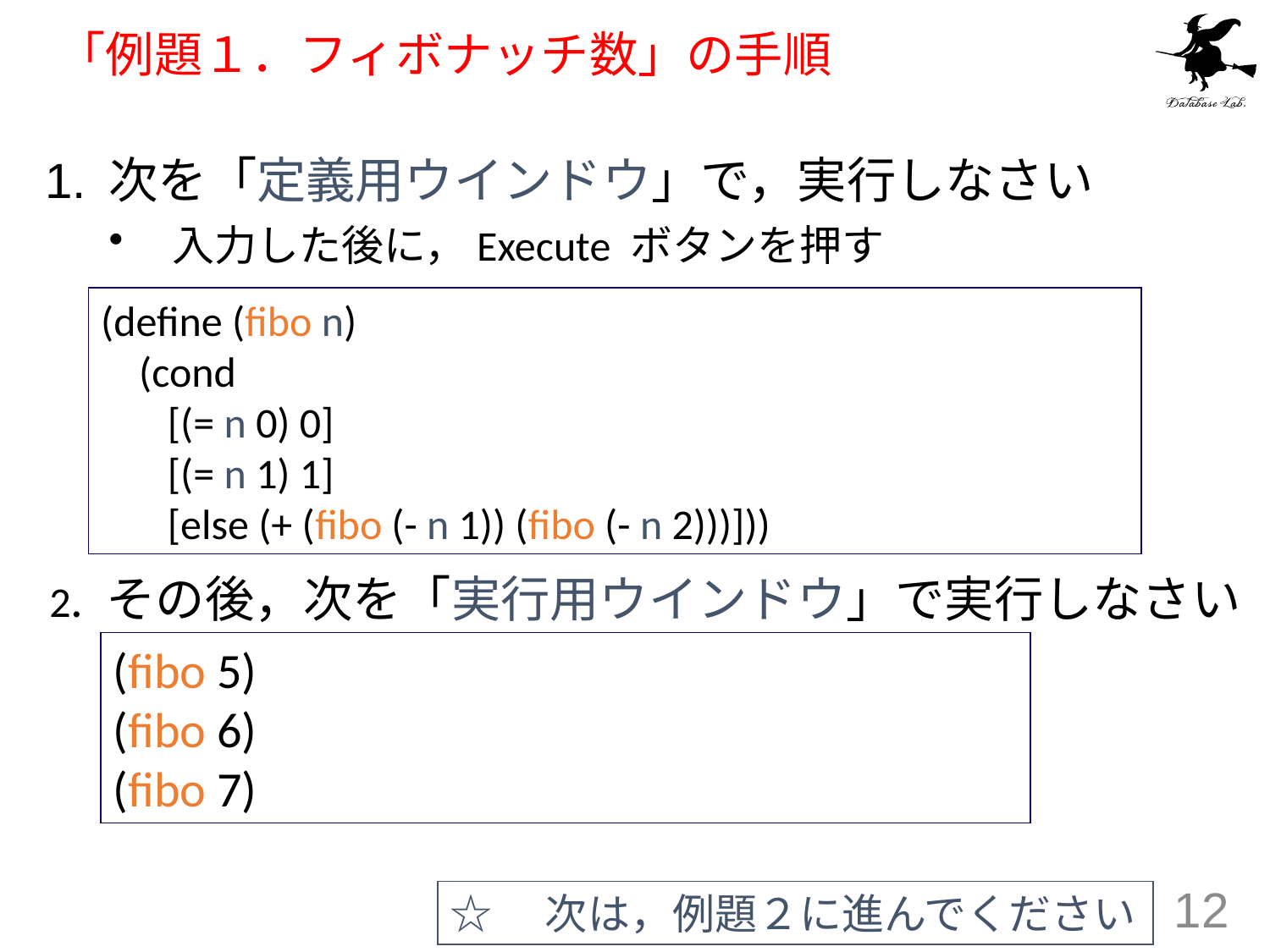

# 「例題１．フィボナッチ数」の手順
次を「定義用ウインドウ」で，実行しなさい
入力した後に，Execute ボタンを押す
(define (fibo n)
    (cond
       [(= n 0) 0]
       [(= n 1) 1]
       [else (+ (fibo (- n 1)) (fibo (- n 2)))]))
2. その後，次を「実行用ウインドウ」で実行しなさい
(fibo 5)
(fibo 6)
(fibo 7)
☆　次は，例題２に進んでください
12